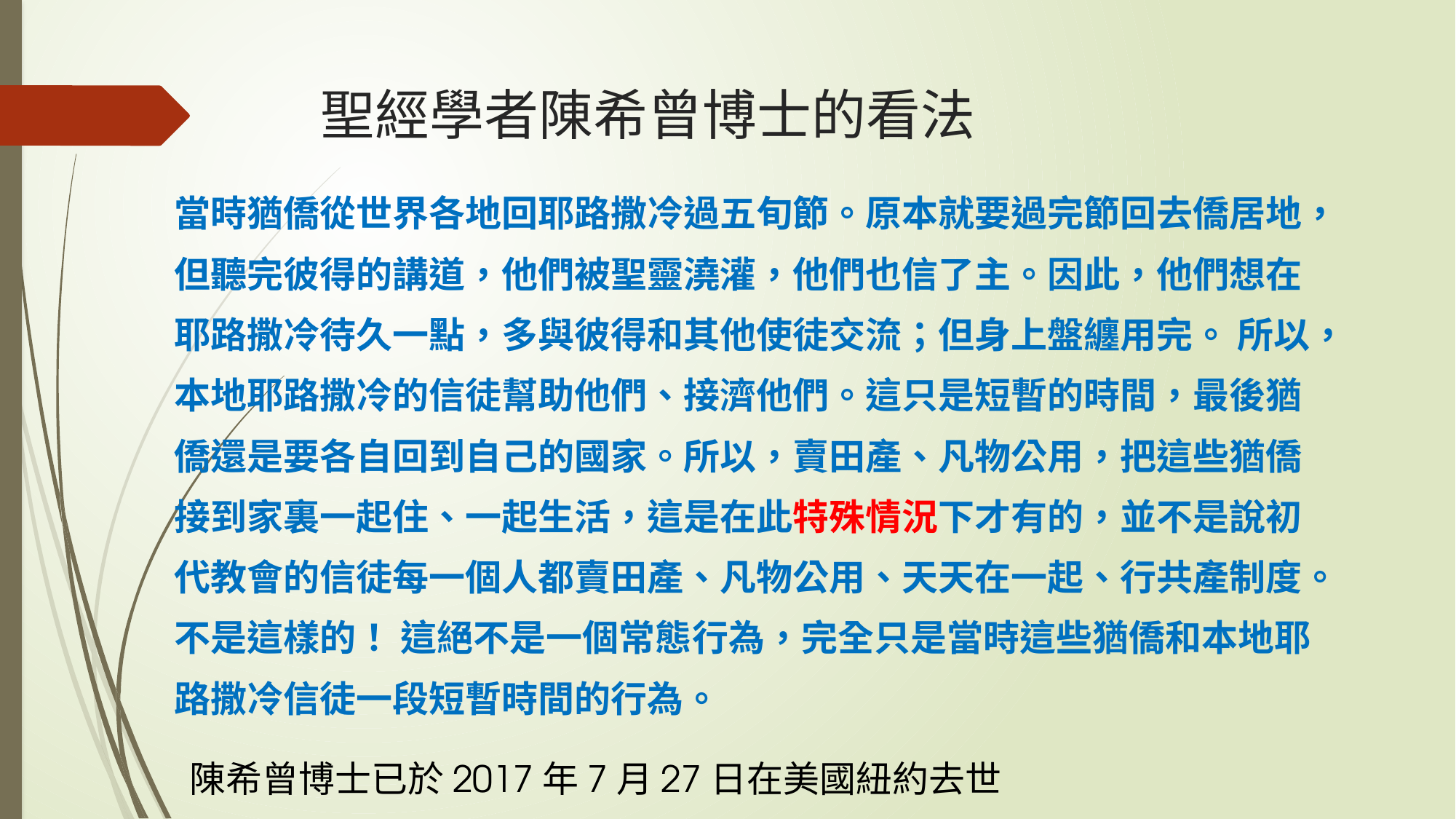

# 聖經學者陳希曾博士的看法
當時猶僑從世界各地回耶路撒冷過五旬節。原本就要過完節回去僑居地，但聽完彼得的講道，他們被聖靈澆灌，他們也信了主。因此，他們想在耶路撒冷待久一點，多與彼得和其他使徒交流；但身上盤纏用完。 所以，本地耶路撒冷的信徒幫助他們、接濟他們。這只是短暫的時間，最後猶僑還是要各自回到自己的國家。所以，賣田產、凡物公用，把這些猶僑接到家裏一起住、一起生活，這是在此特殊情況下才有的，並不是說初代教會的信徒每一個人都賣田產、凡物公用、天天在一起、行共產制度。不是這樣的！ 這絕不是一個常態行為，完全只是當時這些猶僑和本地耶路撒冷信徒一段短暫時間的行為。
陳希曾博士已於2017年7月27日在美國紐約去世